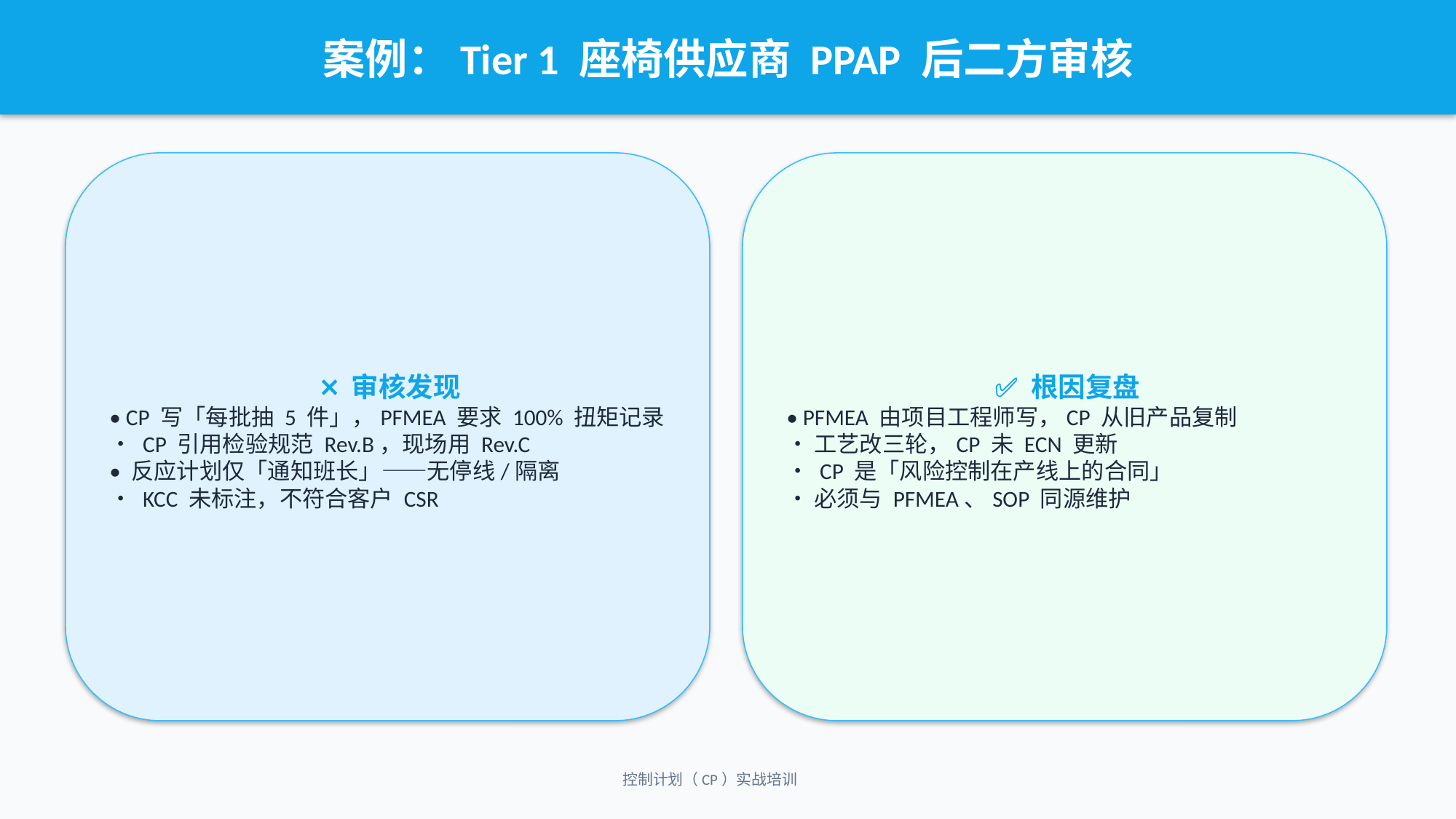

案例：Tier 1 座椅供应商 PPAP 后二方审核
❌ 审核发现
• CP 写「每批抽 5 件」，PFMEA 要求 100% 扭矩记录
• CP 引用检验规范 Rev.B，现场用 Rev.C
• 反应计划仅「通知班长」——无停线/隔离
• KCC 未标注，不符合客户 CSR
✅ 根因复盘
• PFMEA 由项目工程师写，CP 从旧产品复制
• 工艺改三轮，CP 未 ECN 更新
• CP 是「风险控制在产线上的合同」
• 必须与 PFMEA、SOP 同源维护
控制计划（CP）实战培训